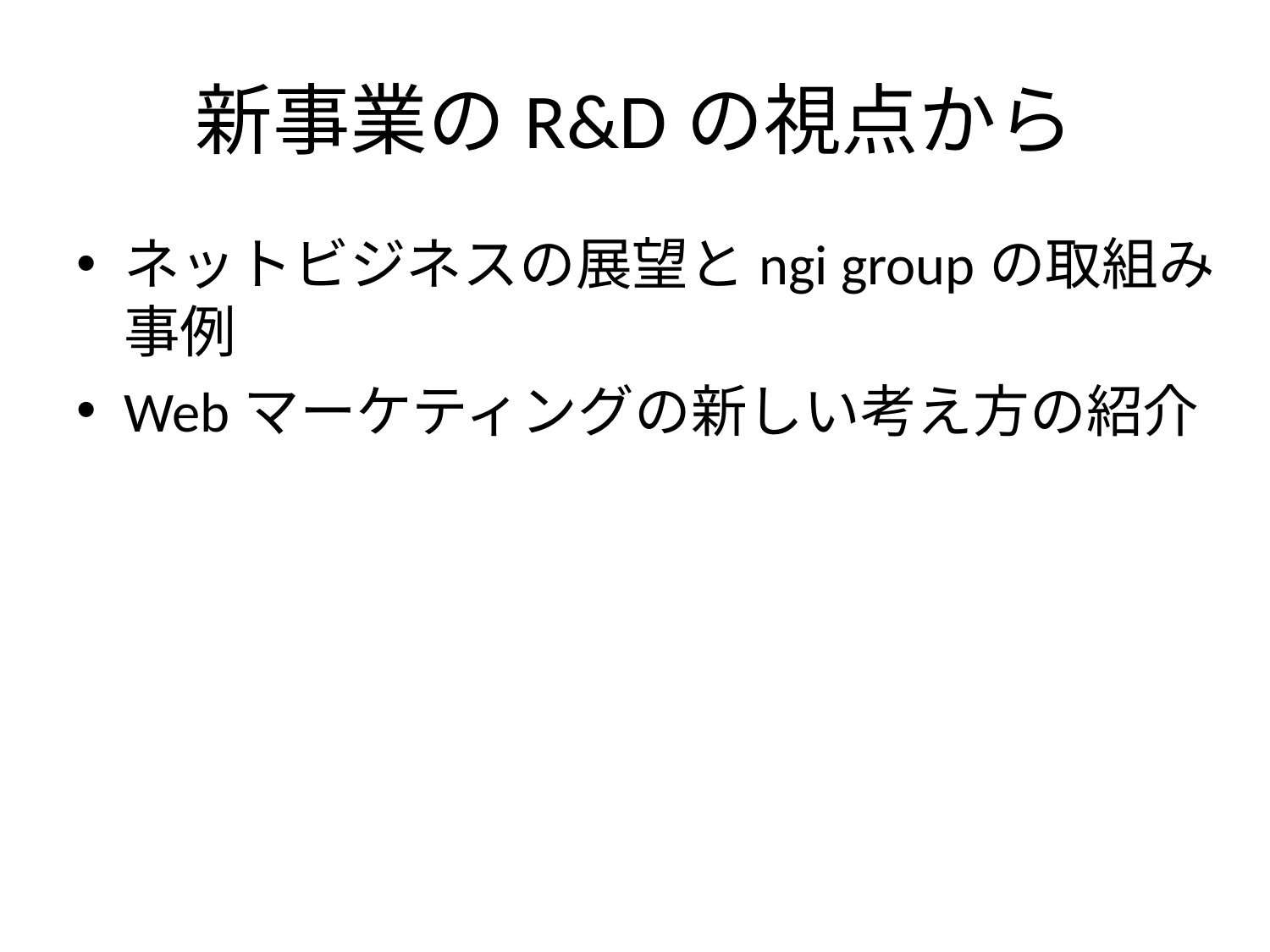

# 新事業のR&Dの視点から
ネットビジネスの展望とngi groupの取組み事例
Webマーケティングの新しい考え方の紹介